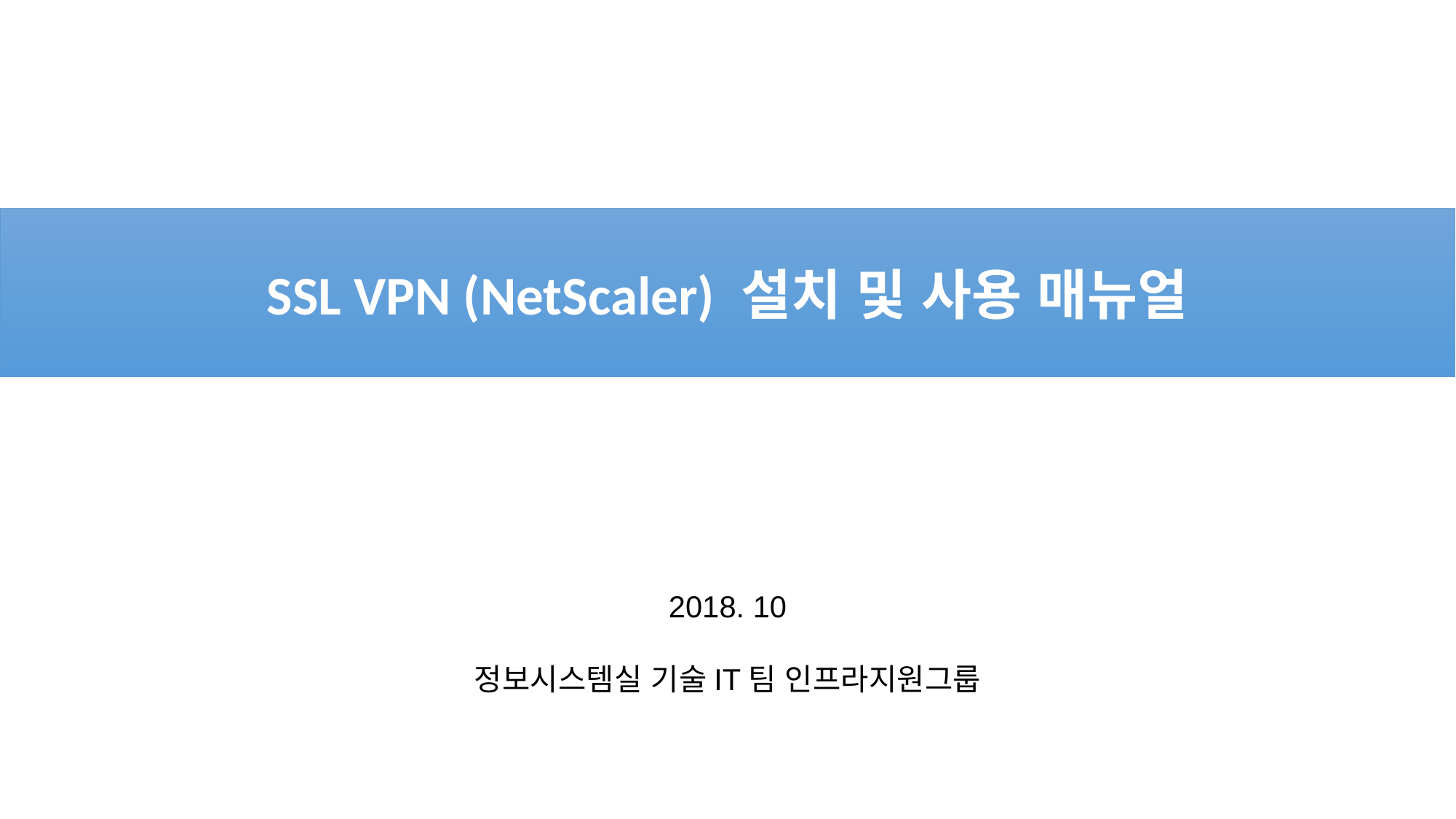

SSL VPN (NetScaler) 설치 및 사용 매뉴얼
2018. 10

정보시스템실 기술IT팀 인프라지원그룹

1